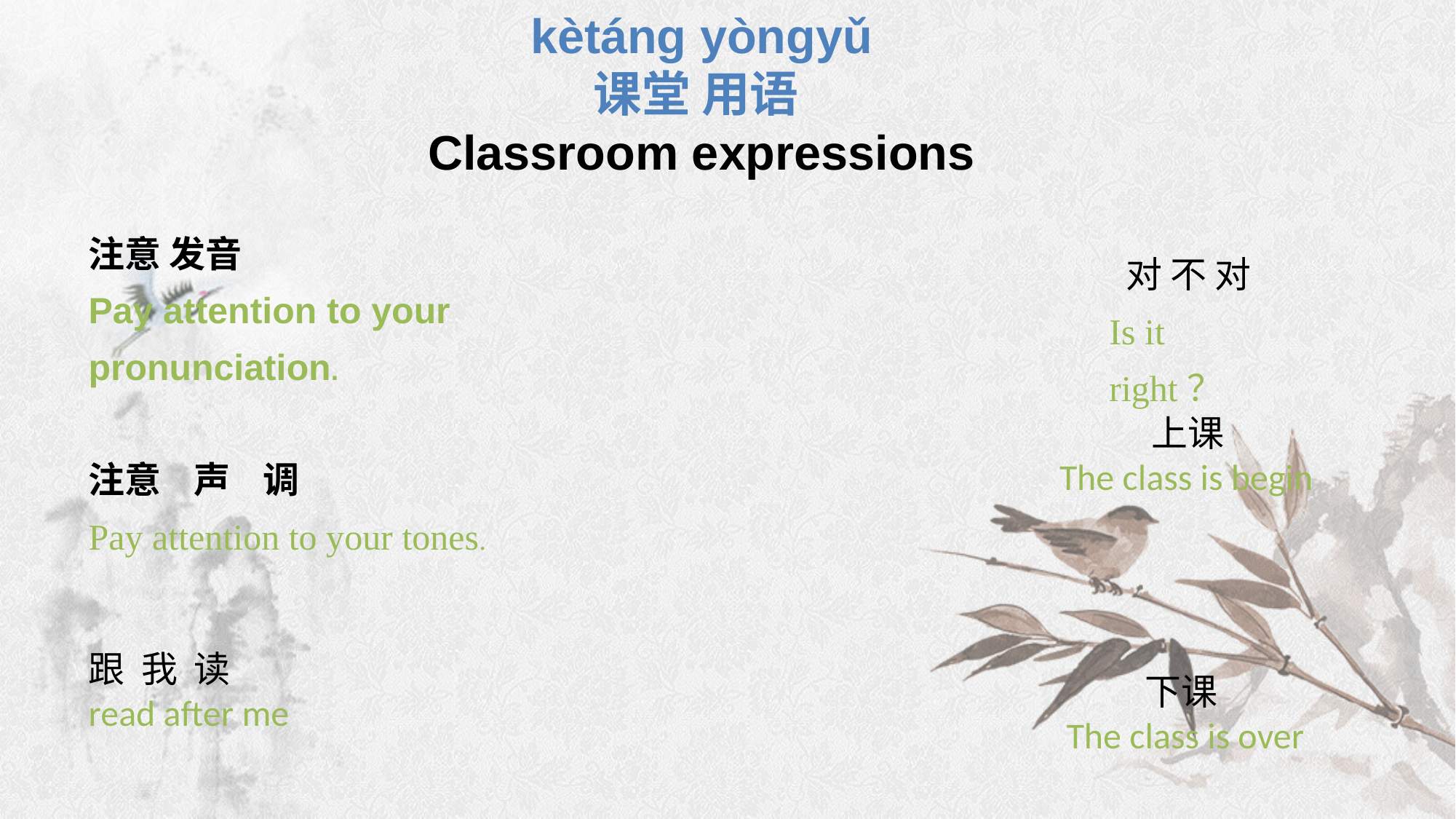

kètáng yòngyǔ
课堂 用语
Classroom expressions

注意 发音
Pay attention to your pronunciation.

 对 不 对
Is it right？
上课
The class is begin
注意    声    调
Pay attention to your tones.
跟  我  读
read after me
下课
The class is over